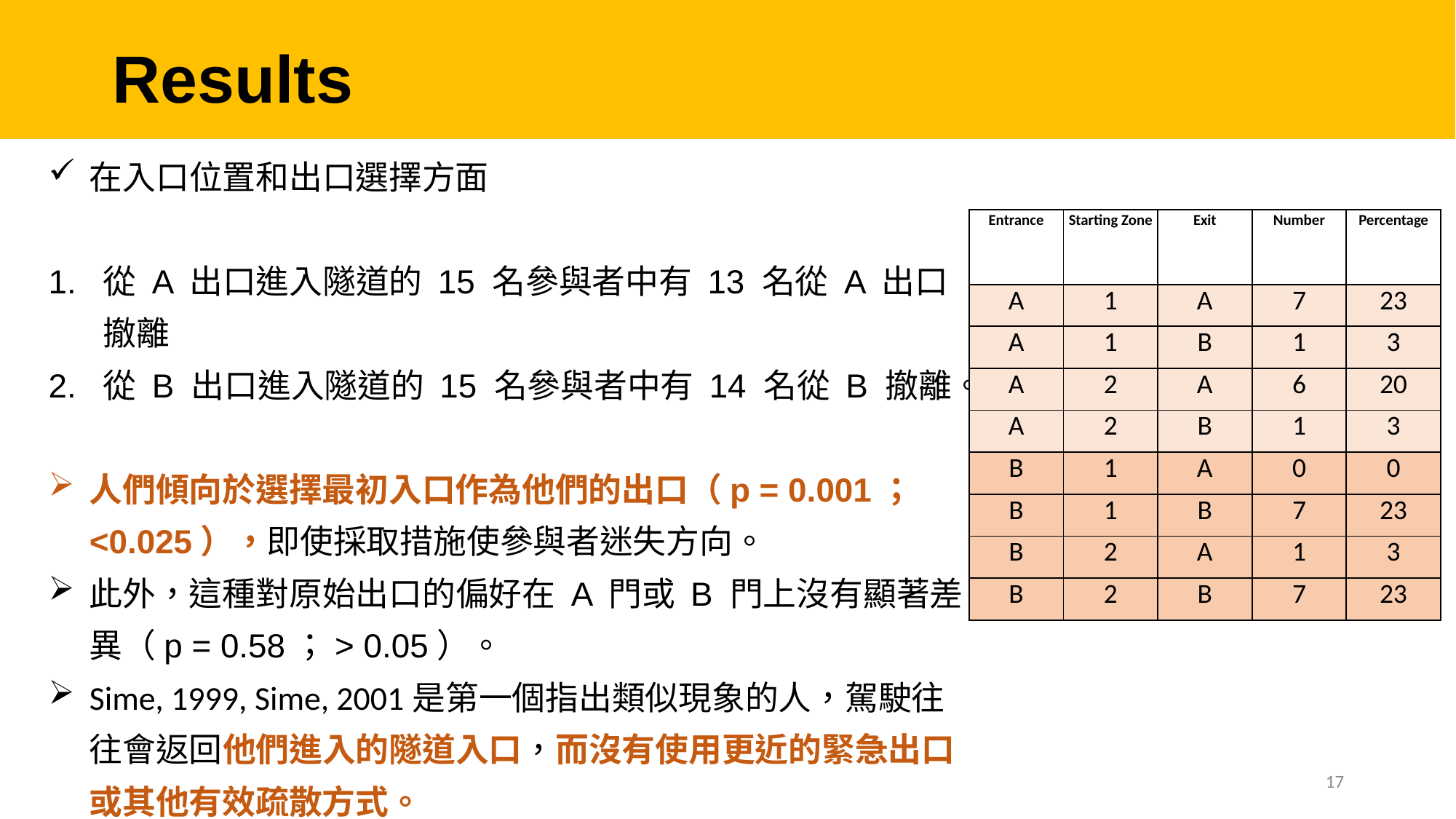

Results
在入口位置和出口選擇方面

從 A 出口進入隧道的 15 名參與者中有 13 名從 A 出口撤離
從 B 出口進入隧道的 15 名參與者中有 14 名從 B 撤離。

人們傾向於選擇最初入口作為他們的出口（p = 0.001；<0.025），即使採取措施使參與者迷失方向。
此外，這種對原始出口的偏好在 A 門或 B 門上沒有顯著差異（p = 0.58；> 0.05）。
Sime, 1999, Sime, 2001是第一個指出類似現象的人，駕駛往往會返回他們進入的隧道入口，而沒有使用更近的緊急出口或其他有效疏散方式。
| Entrance | Starting Zone | Exit | Number | Percentage |
| --- | --- | --- | --- | --- |
| A | 1 | A | 7 | 23 |
| A | 1 | B | 1 | 3 |
| A | 2 | A | 6 | 20 |
| A | 2 | B | 1 | 3 |
| B | 1 | A | 0 | 0 |
| B | 1 | B | 7 | 23 |
| B | 2 | A | 1 | 3 |
| B | 2 | B | 7 | 23 |
17